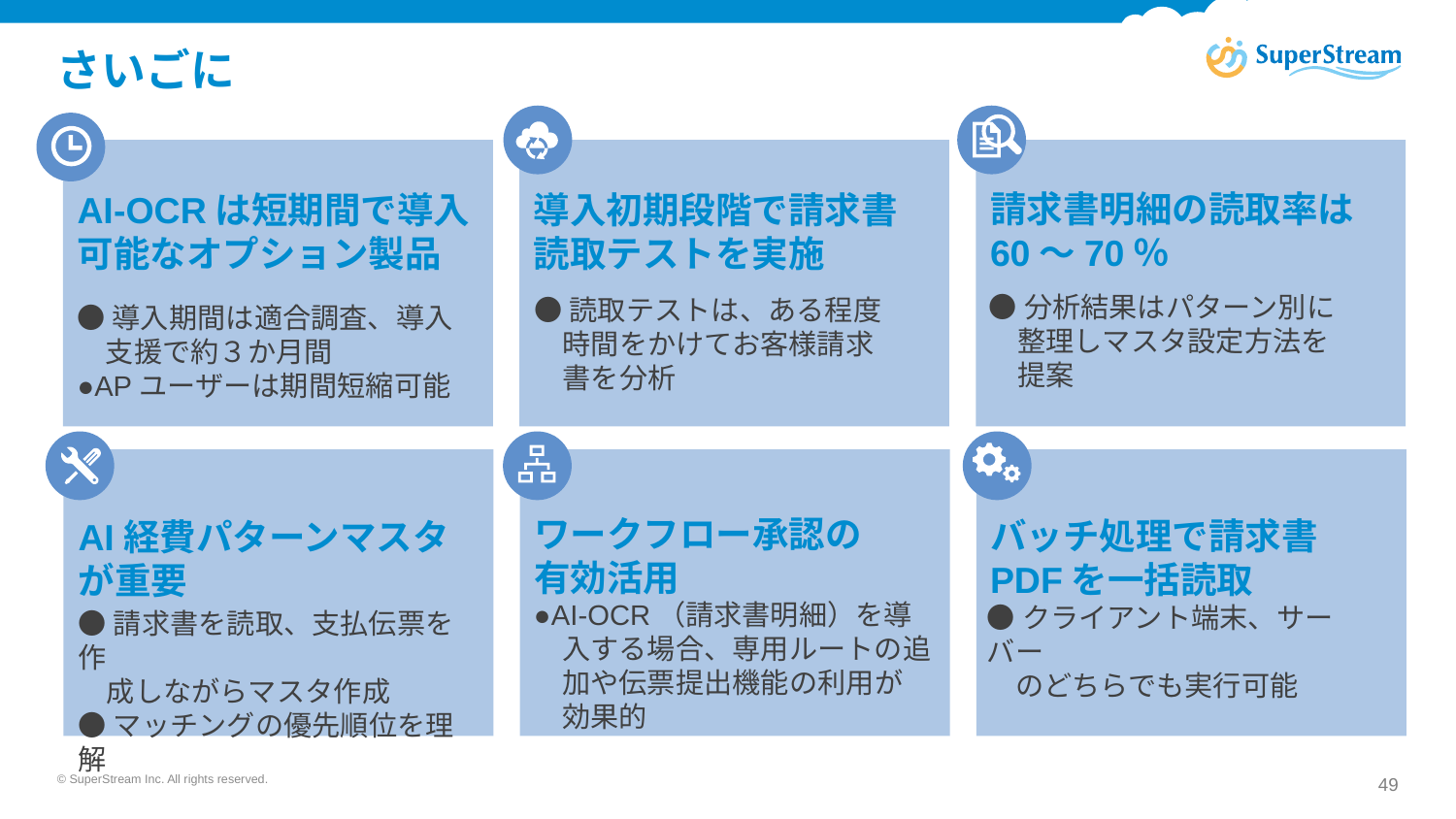

# さいごに

請求書明細の読取率は60～70％
導入初期段階で請求書
読取テストを実施
AI-OCRは短期間で導入可能なオプション製品
●分析結果はパターン別に
　整理しマスタ設定方法を
　提案
●読取テストは、ある程度
　時間をかけてお客様請求
　書を分析
●導入期間は適合調査、導入
　支援で約３か月間
●APユーザーは期間短縮可能

ワークフロー承認の
有効活用
バッチ処理で請求書PDFを一括読取
AI経費パターンマスタが重要
●AI-OCR（請求書明細）を導
　入する場合、専用ルートの追
　加や伝票提出機能の利用が
　効果的
●クライアント端末、サーバー
　のどちらでも実行可能
●請求書を読取、支払伝票を作
　成しながらマスタ作成
●マッチングの優先順位を理解
© SuperStream Inc. All rights reserved.
49